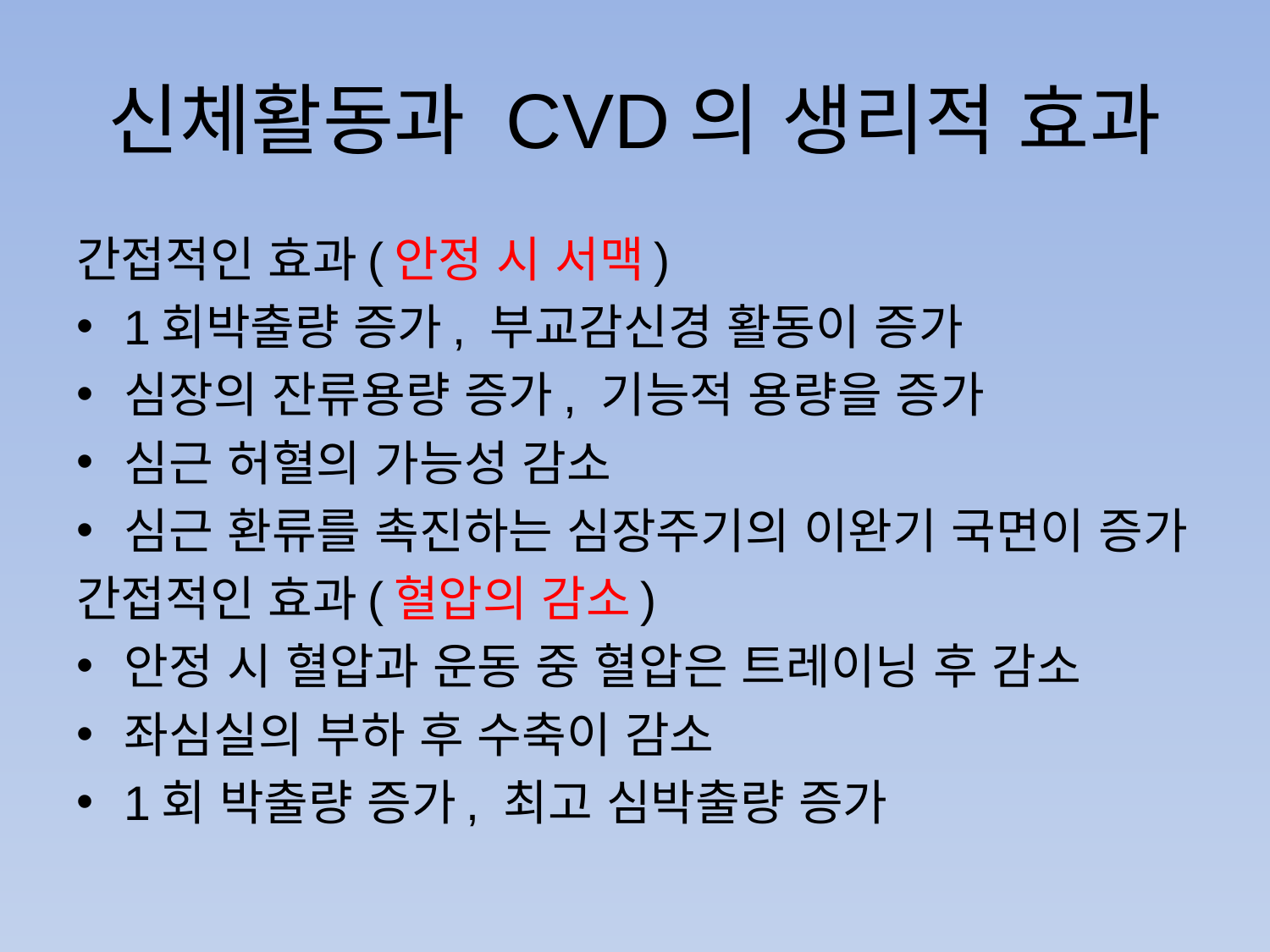

# 신체활동과 CVD의 생리적 효과
간접적인 효과(안정 시 서맥)
1회박출량 증가, 부교감신경 활동이 증가
심장의 잔류용량 증가, 기능적 용량을 증가
심근 허혈의 가능성 감소
심근 환류를 촉진하는 심장주기의 이완기 국면이 증가
간접적인 효과(혈압의 감소)
안정 시 혈압과 운동 중 혈압은 트레이닝 후 감소
좌심실의 부하 후 수축이 감소
1회 박출량 증가, 최고 심박출량 증가